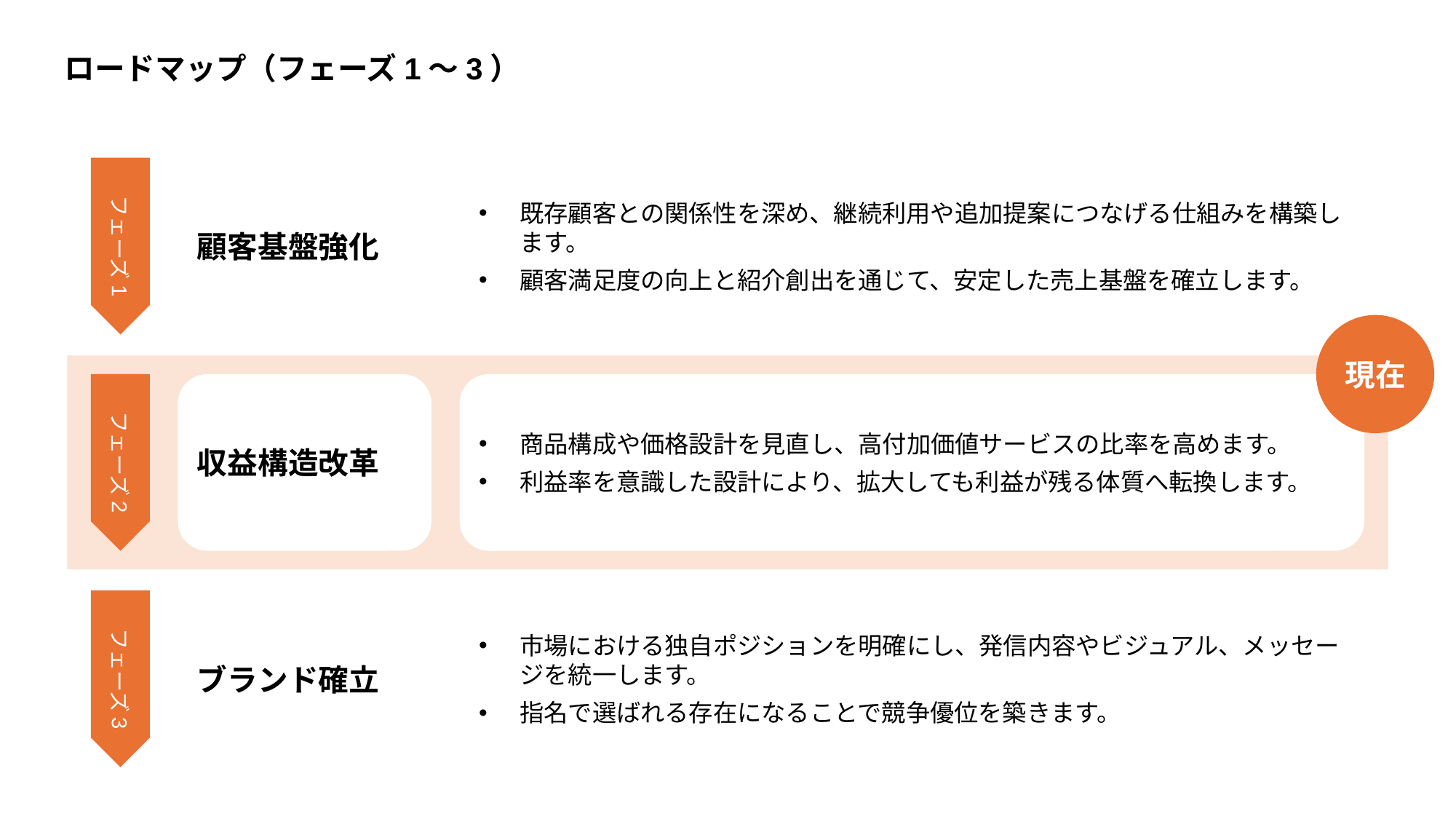

ロードマップ（フェーズ1～3）
フェーズ1

顧客基盤強化
既存顧客との関係性を深め、継続利用や追加提案につなげる仕組みを構築します。
顧客満足度の向上と紹介創出を通じて、安定した売上基盤を確立します。
フェーズ2

収益構造改革
商品構成や価格設計を見直し、高付加価値サービスの比率を高めます。
利益率を意識した設計により、拡大しても利益が残る体質へ転換します。
フェーズ3

ブランド確立
市場における独自ポジションを明確にし、発信内容やビジュアル、メッセージを統一します。
指名で選ばれる存在になることで競争優位を築きます。

現在